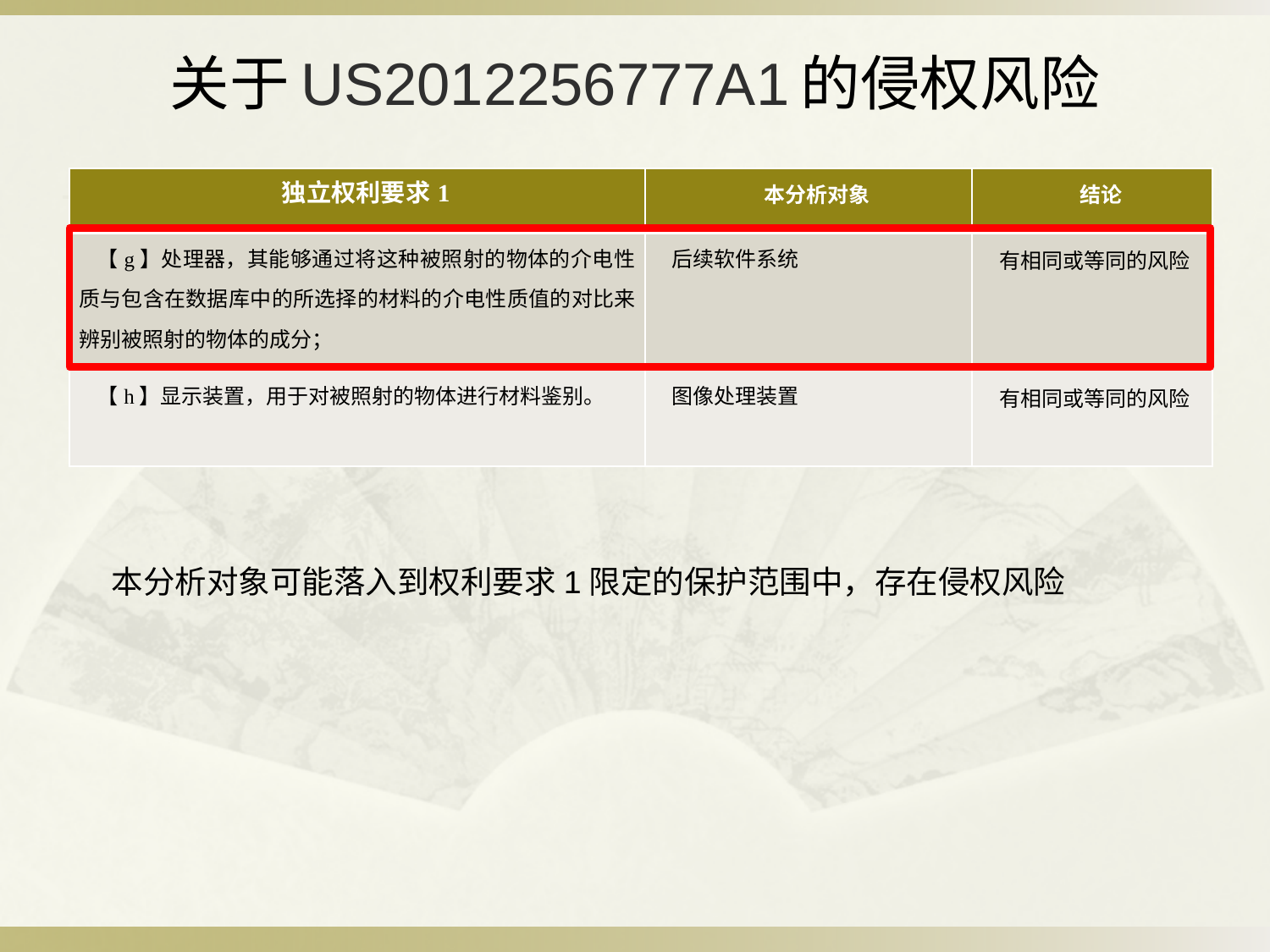

# 关于US2012256777A1的侵权风险
| 独立权利要求1 | 本分析对象 | 结论 |
| --- | --- | --- |
| 【g】处理器，其能够通过将这种被照射的物体的介电性质与包含在数据库中的所选择的材料的介电性质值的对比来辨别被照射的物体的成分； | 后续软件系统 | 有相同或等同的风险 |
| 【h】显示装置，用于对被照射的物体进行材料鉴别。 | 图像处理装置 | 有相同或等同的风险 |

本分析对象可能落入到权利要求1限定的保护范围中，存在侵权风险